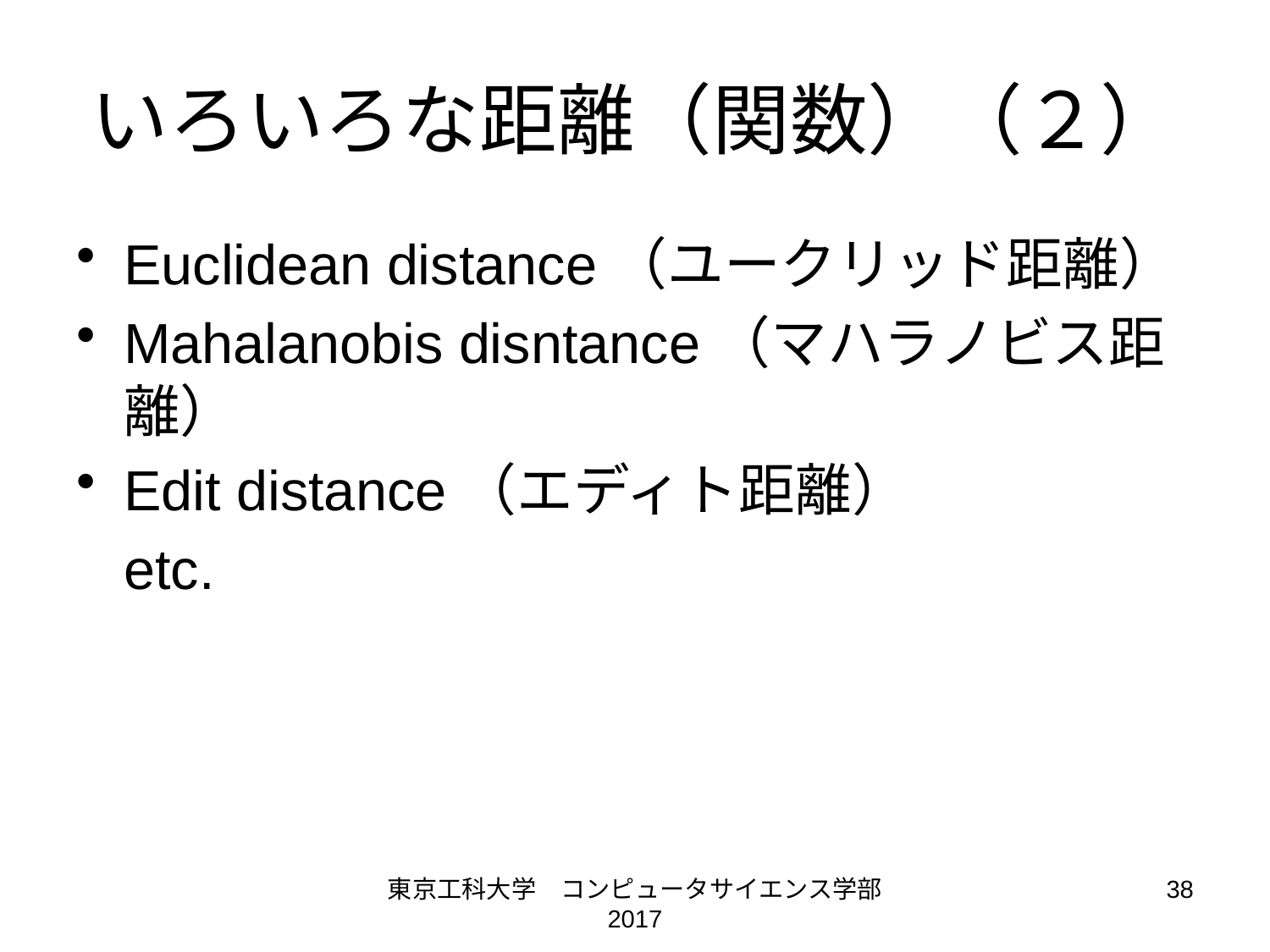

# いろいろな距離（関数）（２）
Euclidean distance（ユークリッド距離）
Mahalanobis disntance（マハラノビス距離）
Edit distance（エディト距離）
	etc.

東京工科大学　コンピュータサイエンス学部 2017
38